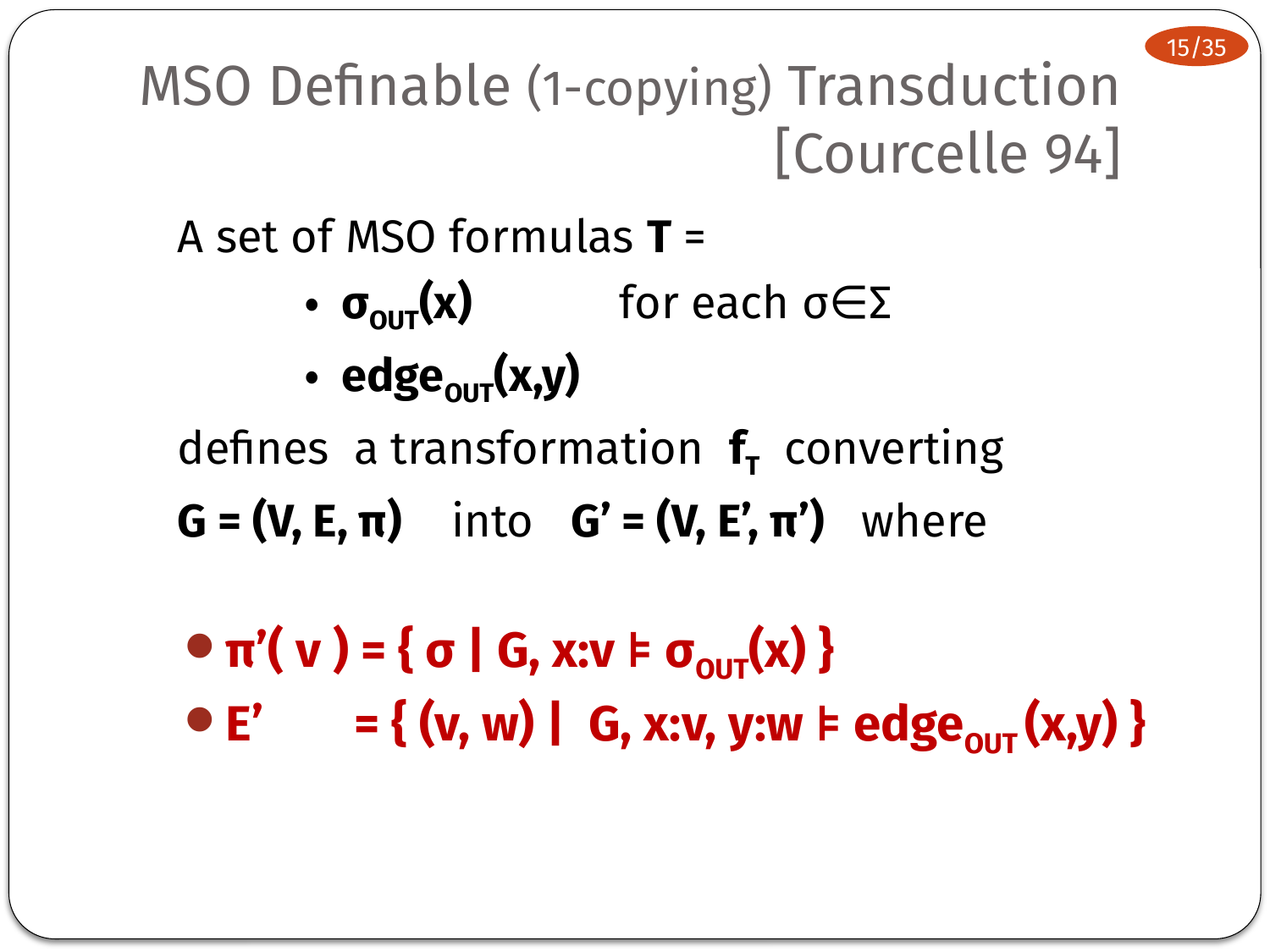

# MSO Definable (1-copying) Transduction [Courcelle 94]
	A set of MSO formulas T =
		・ σOUT(x)            for each σ∈Σ
		・ edgeOUT(x,y)
	defines  a transformation  fT  converting
	G = (V, E, π)    into   G’ = (V, E’, π’)   where

π’( v ) = { σ | G, x:v ⊧ σOUT(x) }
E’	 = { (v, w) |  G, x:v, y:w ⊧ edgeOUT (x,y) }